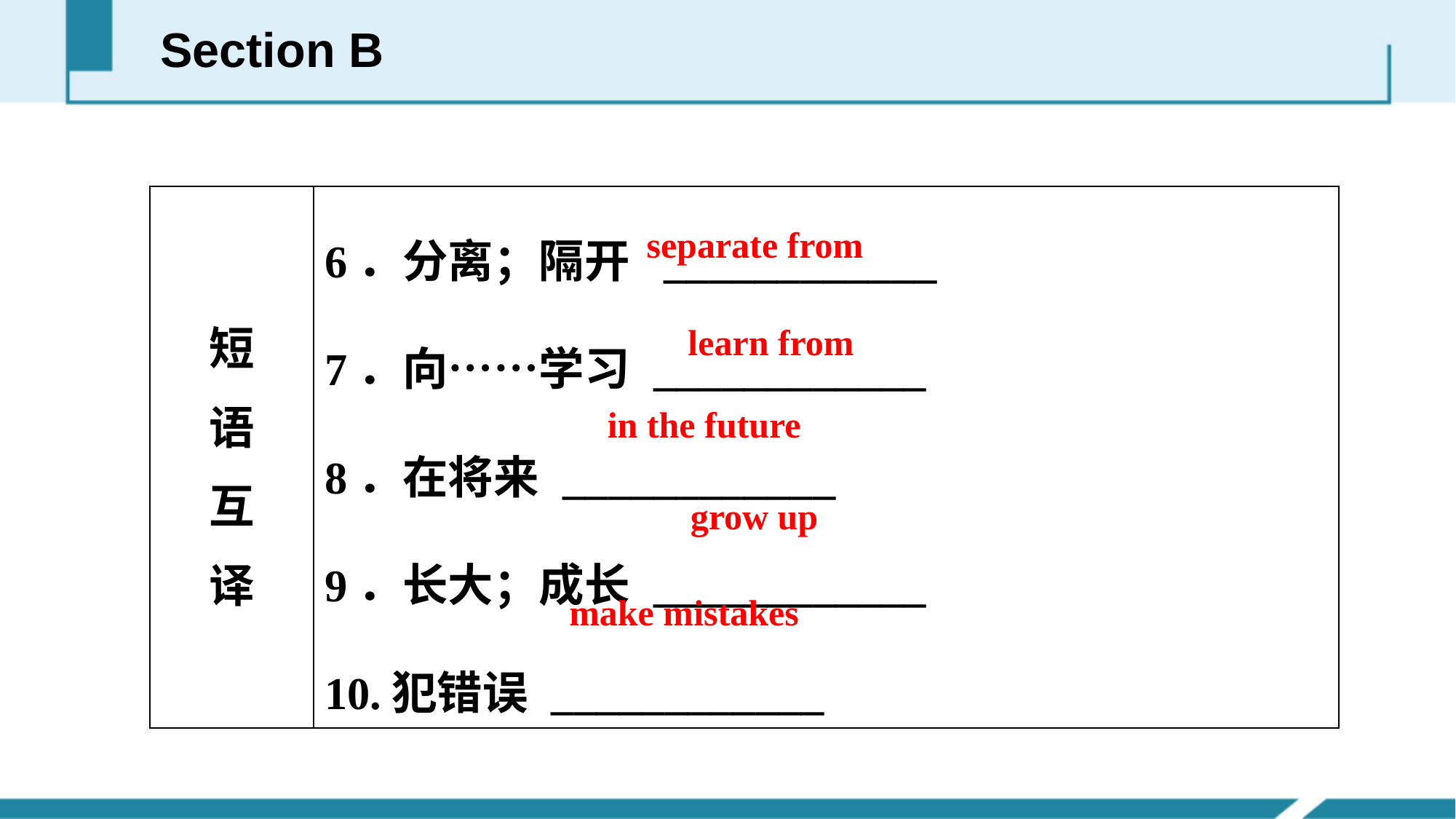

Section B
| 短 语 互 译 | 6．分离；隔开 \_\_\_\_\_\_\_\_\_\_\_\_ 7．向……学习 \_\_\_\_\_\_\_\_\_\_\_\_ 8．在将来 \_\_\_\_\_\_\_\_\_\_\_\_ 9．长大；成长 \_\_\_\_\_\_\_\_\_\_\_\_ 10.犯错误 \_\_\_\_\_\_\_\_\_\_\_\_ |
| --- | --- |
separate from
learn from

in the future
grow up
make mistakes